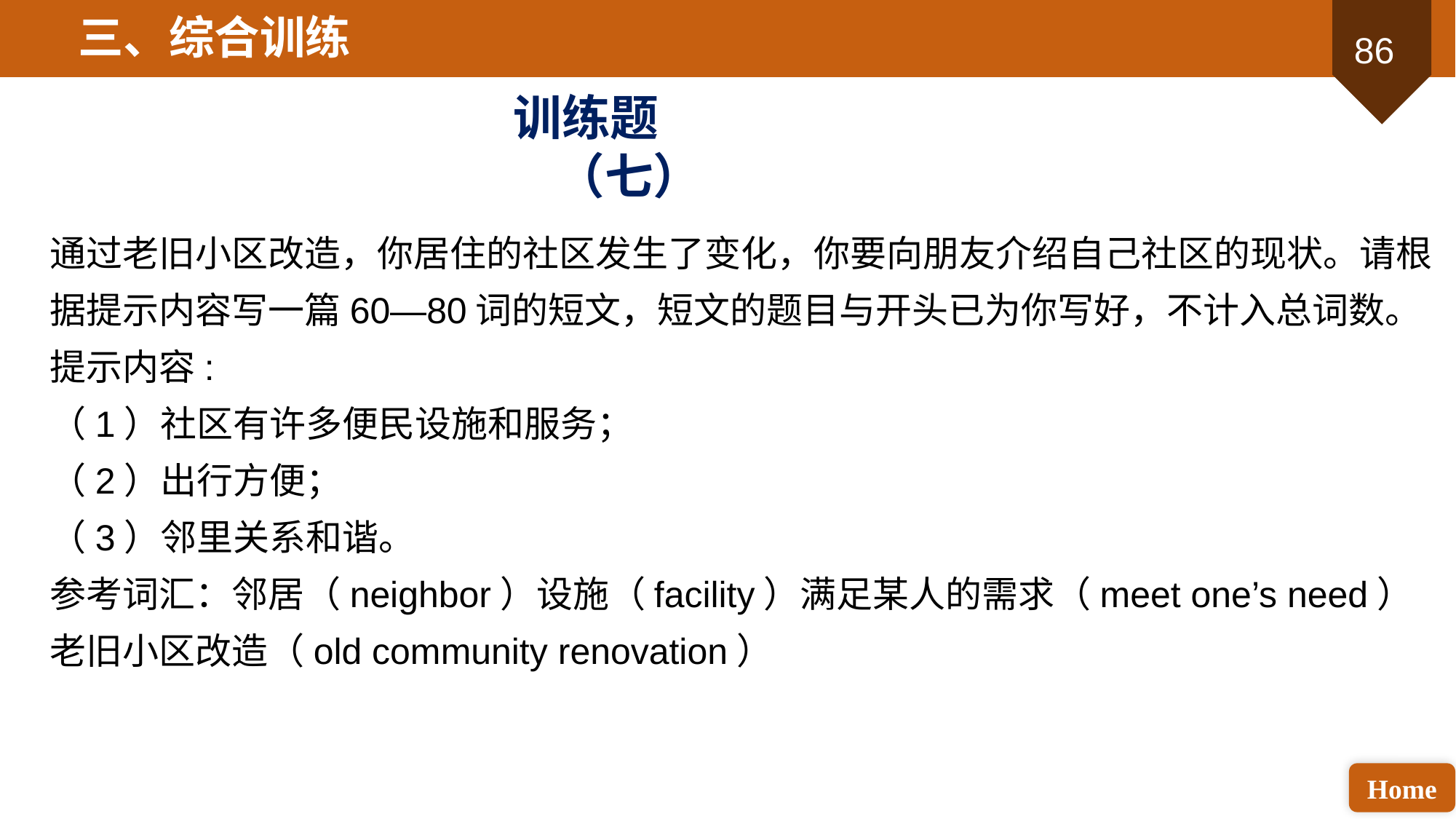

三、综合训练
训练题（七）
通过老旧小区改造，你居住的社区发生了变化，你要向朋友介绍自己社区的现状。请根据提示内容写一篇60—80词的短文，短文的题目与开头已为你写好，不计入总词数。提示内容:
（1）社区有许多便民设施和服务；
（2）出行方便；
（3）邻里关系和谐。
参考词汇：邻居（neighbor）设施（facility）满足某人的需求（meet one’s need）老旧小区改造（old community renovation）